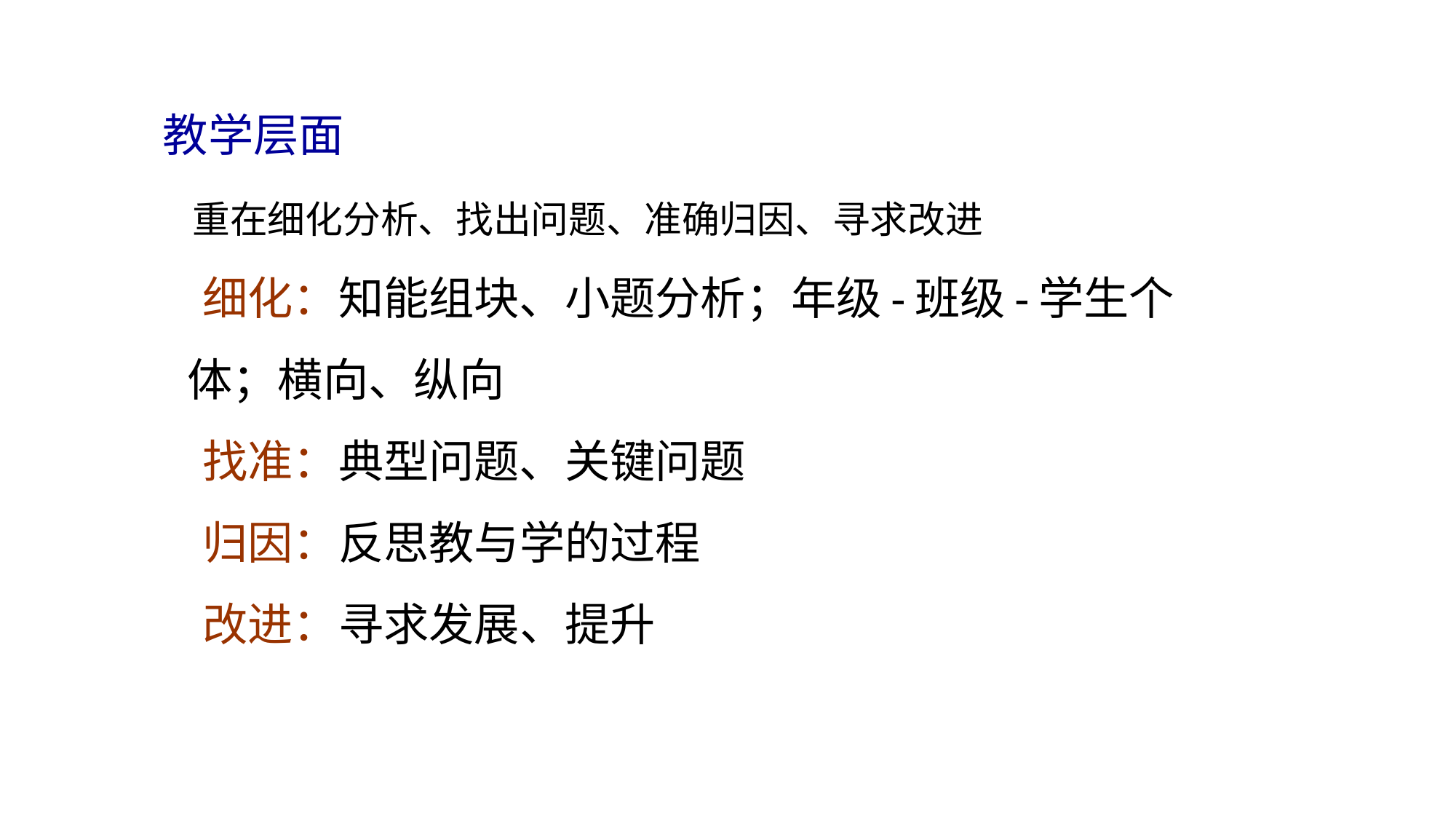

教学层面
  重在细化分析、找出问题、准确归因、寻求改进
   细化：知能组块、小题分析；年级-班级-学生个体；横向、纵向
   找准：典型问题、关键问题
   归因：反思教与学的过程
   改进：寻求发展、提升